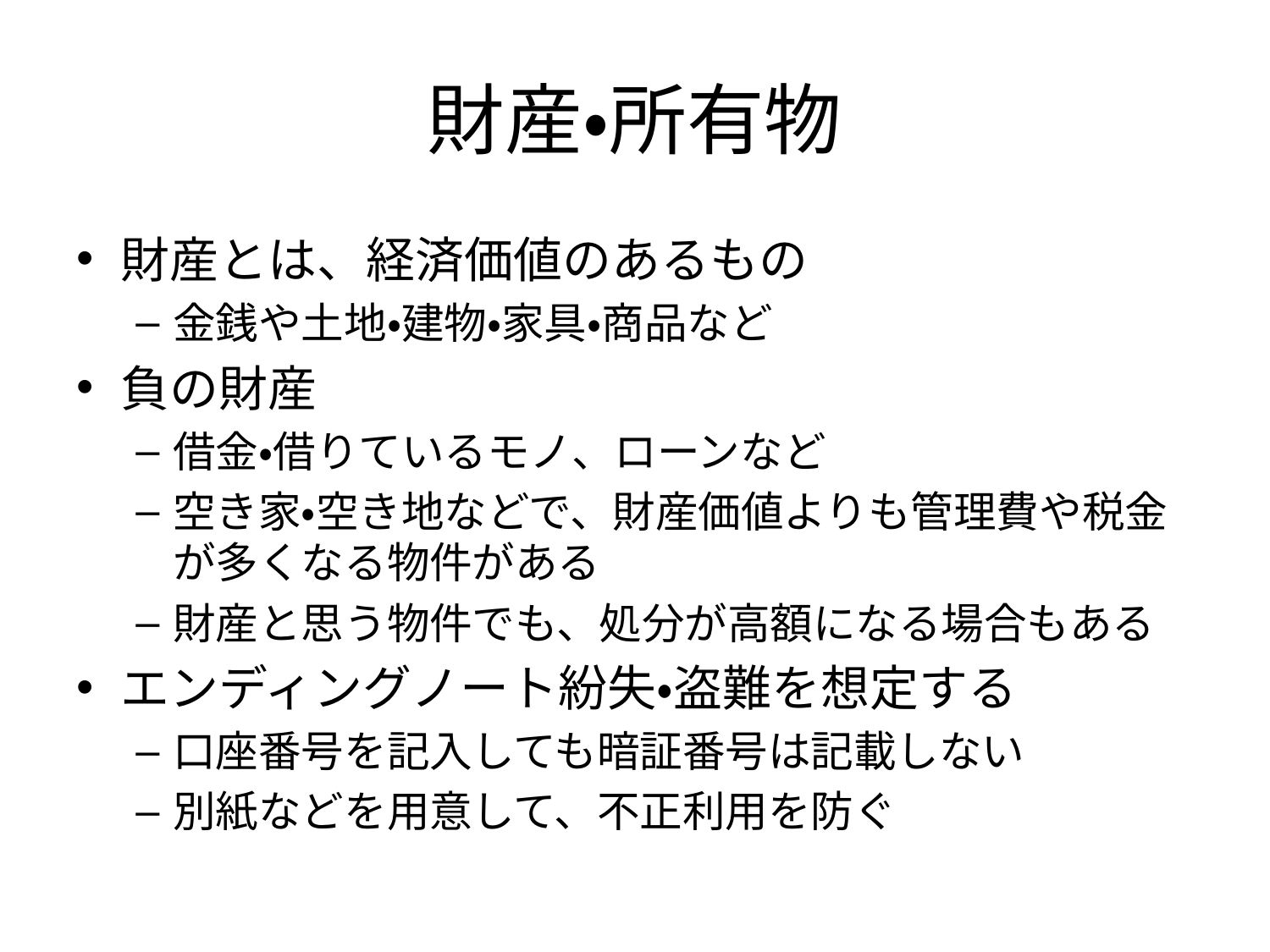

# 財産・所有物
財産とは、経済価値のあるもの
金銭や土地・建物・家具・商品など
負の財産
借金・借りているモノ、ローンなど
空き家・空き地などで、財産価値よりも管理費や税金が多くなる物件がある
財産と思う物件でも、処分が高額になる場合もある
エンディングノート紛失・盗難を想定する
口座番号を記入しても暗証番号は記載しない
別紙などを用意して、不正利用を防ぐ